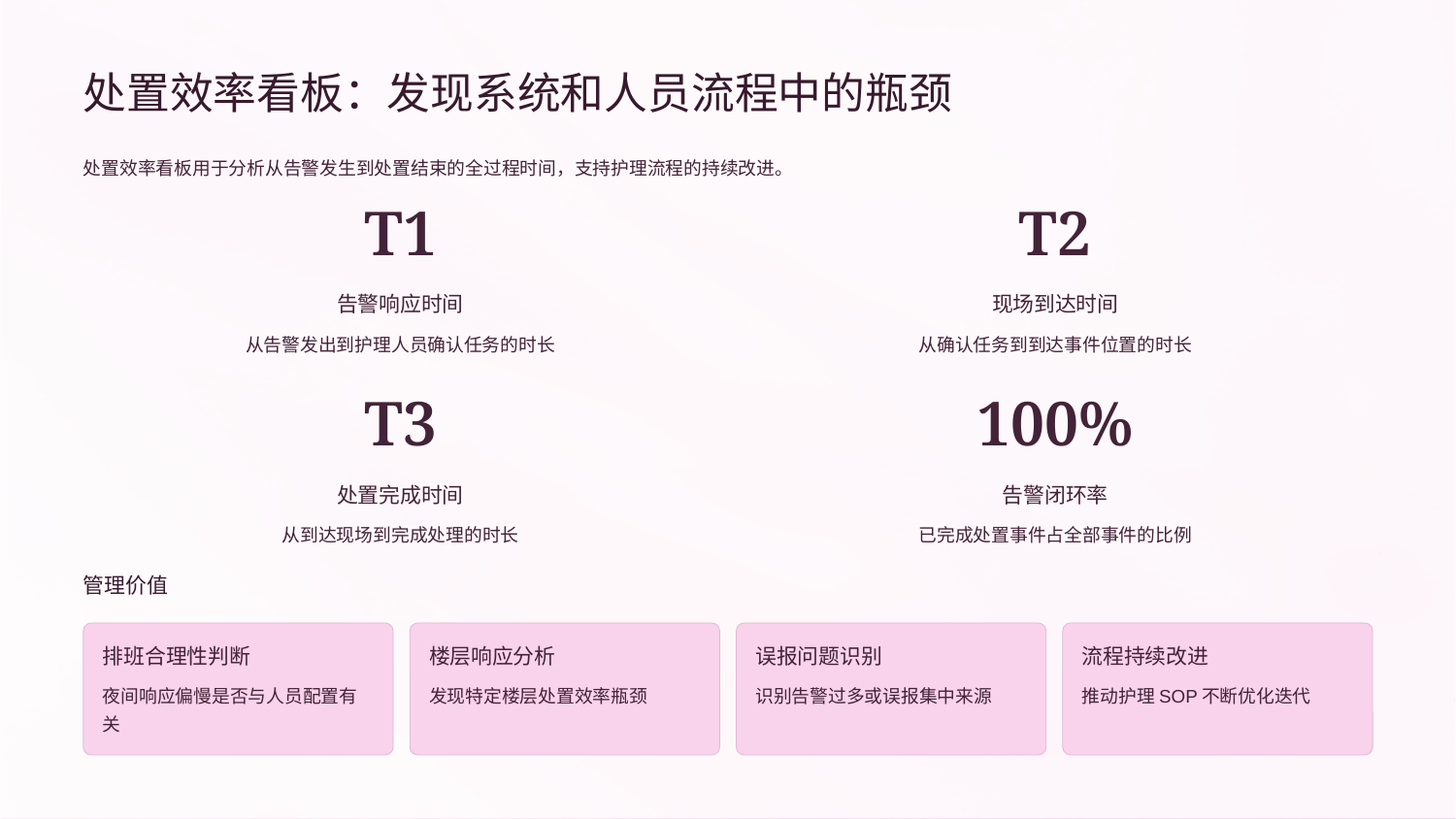

处置效率看板：发现系统和人员流程中的瓶颈
处置效率看板用于分析从告警发生到处置结束的全过程时间，支持护理流程的持续改进。
T1
T2
告警响应时间
现场到达时间
从告警发出到护理人员确认任务的时长
从确认任务到到达事件位置的时长
T3
100%
处置完成时间
告警闭环率
从到达现场到完成处理的时长
已完成处置事件占全部事件的比例
管理价值

排班合理性判断
楼层响应分析
误报问题识别
流程持续改进
夜间响应偏慢是否与人员配置有关
发现特定楼层处置效率瓶颈
识别告警过多或误报集中来源
推动护理SOP不断优化迭代